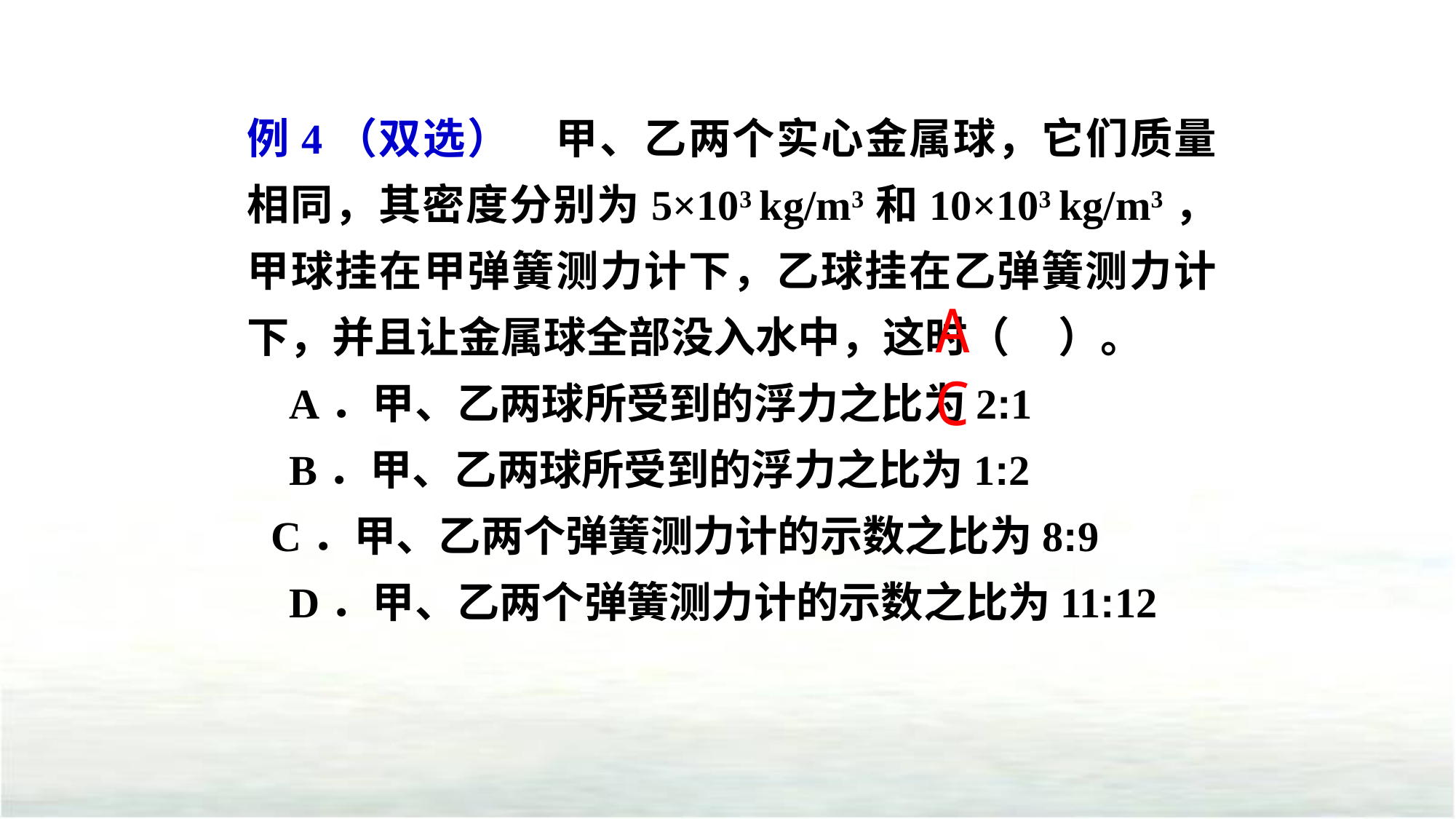

例4（双选）　甲、乙两个实心金属球，它们质量相同，其密度分别为5×103 kg/m3和10×103 kg/m3，甲球挂在甲弹簧测力计下，乙球挂在乙弹簧测力计下，并且让金属球全部没入水中，这时（     ）。
    A．甲、乙两球所受到的浮力之比为2:1
    B．甲、乙两球所受到的浮力之比为1:2
  C．甲、乙两个弹簧测力计的示数之比为8:9
    D．甲、乙两个弹簧测力计的示数之比为11:12
A C